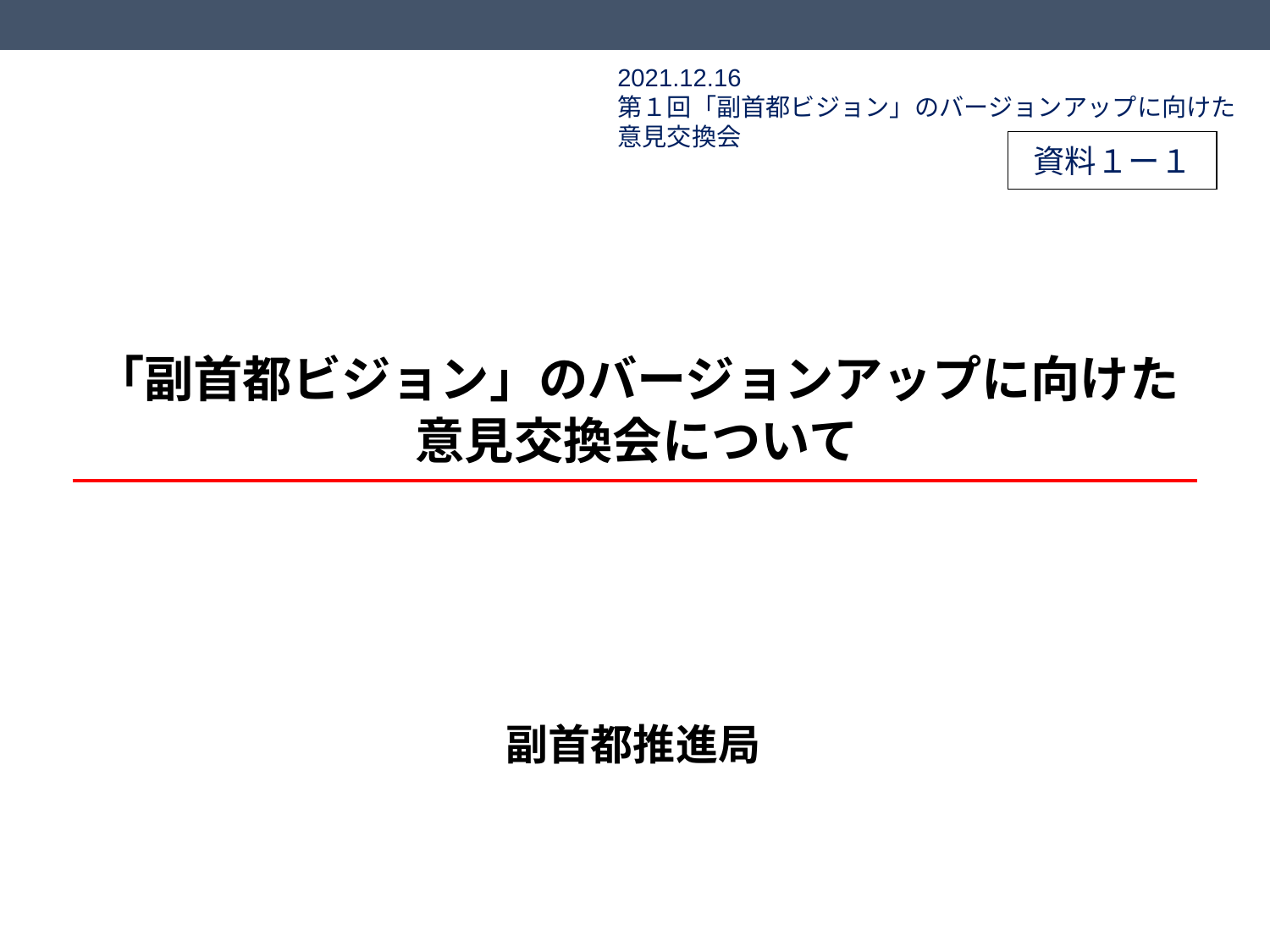

2021.12.16
第１回「副首都ビジョン」のバージョンアップに向けた意見交換会
資料１ー１
# 「副首都ビジョン」のバージョンアップに向けた 意見交換会について

副首都推進局